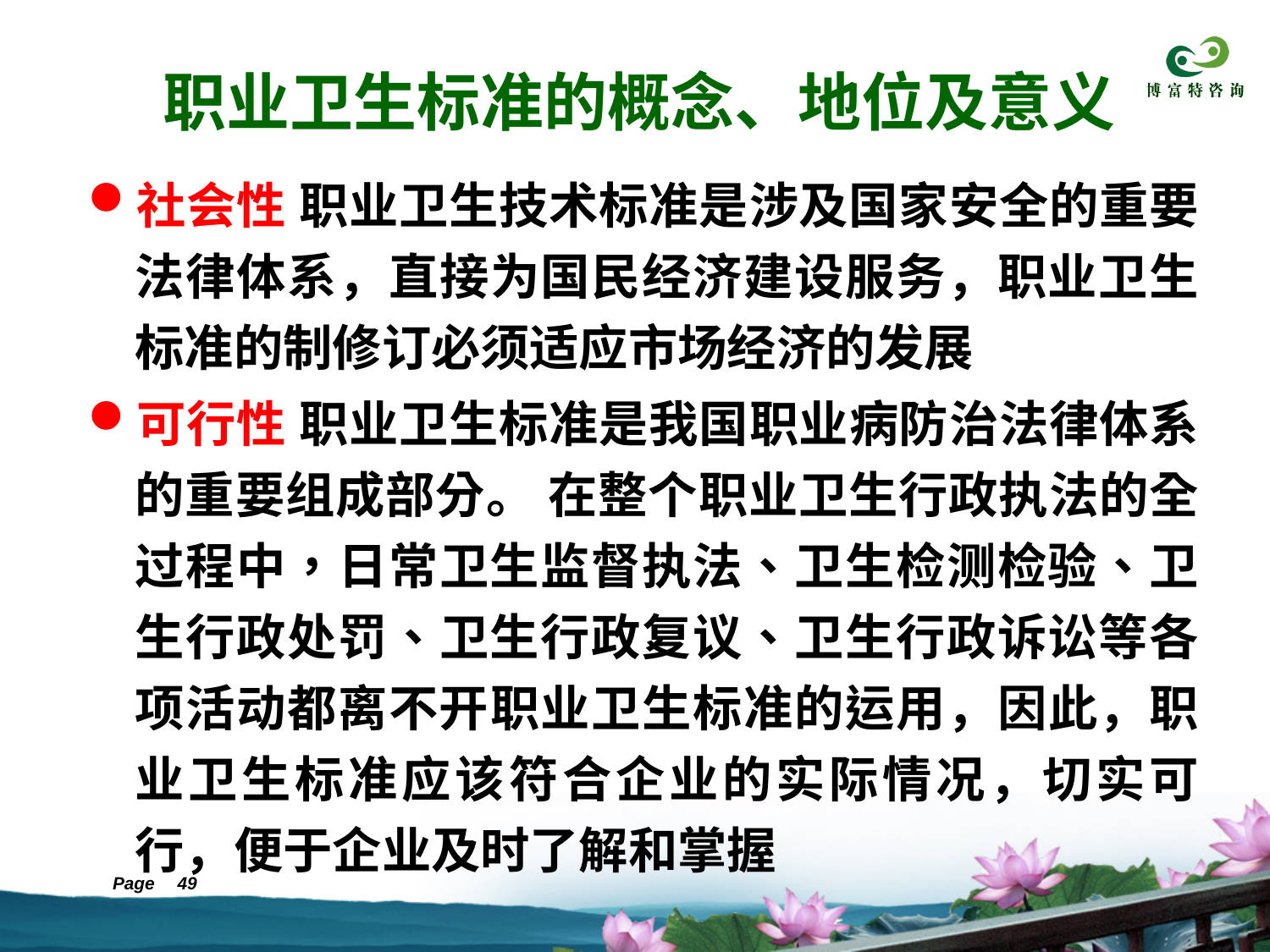

职业卫生标准的概念、地位及意义
社会性 职业卫生技术标准是涉及国家安全的重要法律体系，直接为国民经济建设服务，职业卫生标准的制修订必须适应市场经济的发展
可行性 职业卫生标准是我国职业病防治法律体系的重要组成部分。 在整个职业卫生行政执法的全过程中，日常卫生监督执法、卫生检测检验、卫生行政处罚、卫生行政复议、卫生行政诉讼等各项活动都离不开职业卫生标准的运用，因此，职业卫生标准应该符合企业的实际情况，切实可行，便于企业及时了解和掌握